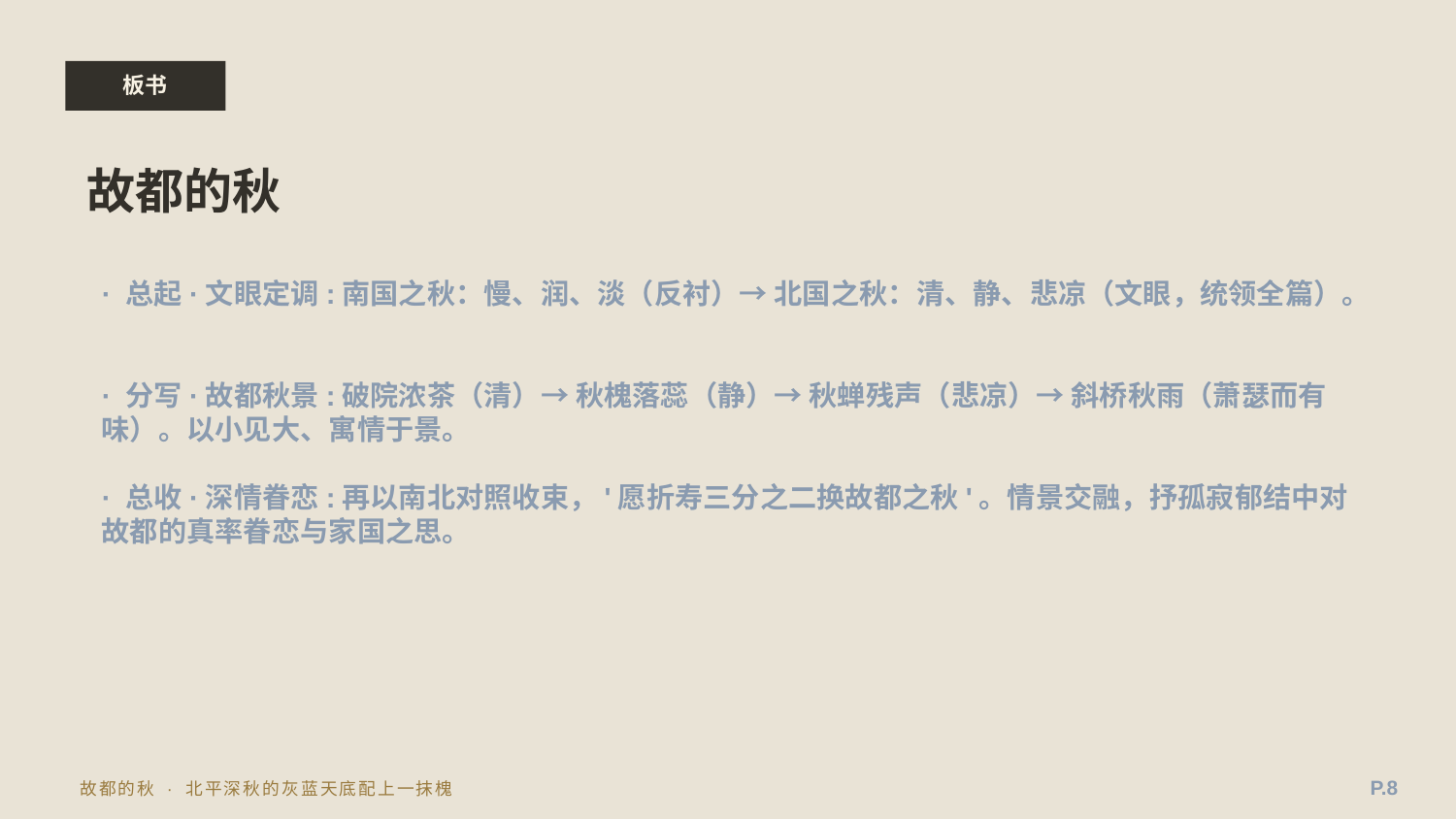

板书

故都的秋
· 总起·文眼定调:南国之秋：慢、润、淡（反衬）→ 北国之秋：清、静、悲凉（文眼，统领全篇）。
· 分写·故都秋景:破院浓茶（清）→ 秋槐落蕊（静）→ 秋蝉残声（悲凉）→ 斜桥秋雨（萧瑟而有味）。以小见大、寓情于景。
· 总收·深情眷恋:再以南北对照收束，'愿折寿三分之二换故都之秋'。情景交融，抒孤寂郁结中对故都的真率眷恋与家国之思。
P.8
故都的秋 · 北平深秋的灰蓝天底配上一抹槐